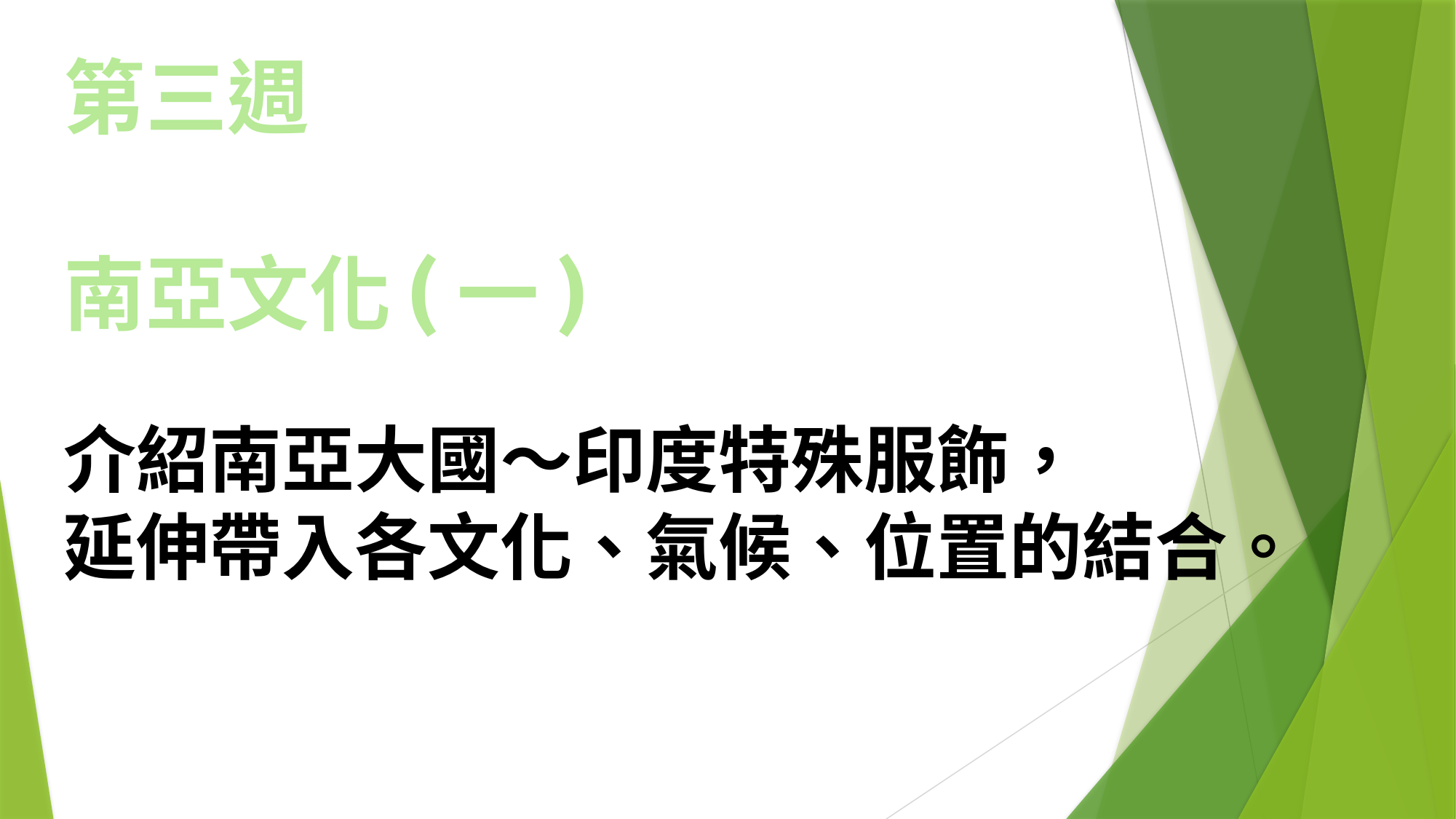

第三週

南亞文化(一)

介紹南亞大國～印度特殊服飾，
延伸帶入各文化、氣候、位置的結合。